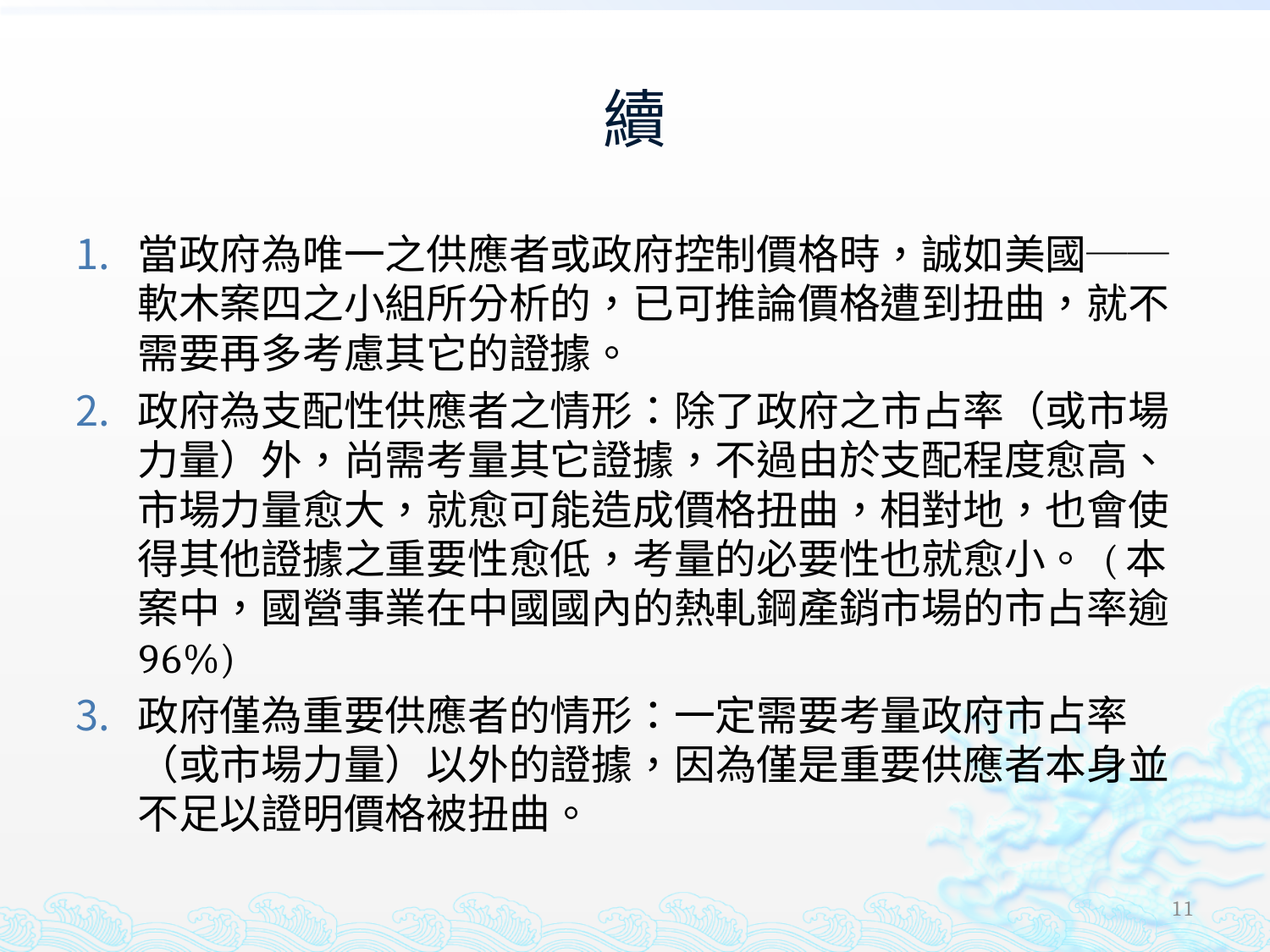

# 續
當政府為唯一之供應者或政府控制價格時，誠如美國──軟木案四之小組所分析的，已可推論價格遭到扭曲，就不需要再多考慮其它的證據。
政府為支配性供應者之情形：除了政府之市占率（或市場力量）外，尚需考量其它證據，不過由於支配程度愈高、市場力量愈大，就愈可能造成價格扭曲，相對地，也會使得其他證據之重要性愈低，考量的必要性也就愈小。 (本案中，國營事業在中國國內的熱軋鋼產銷市場的市占率逾96%)
政府僅為重要供應者的情形：一定需要考量政府市占率（或市場力量）以外的證據，因為僅是重要供應者本身並不足以證明價格被扭曲。
11